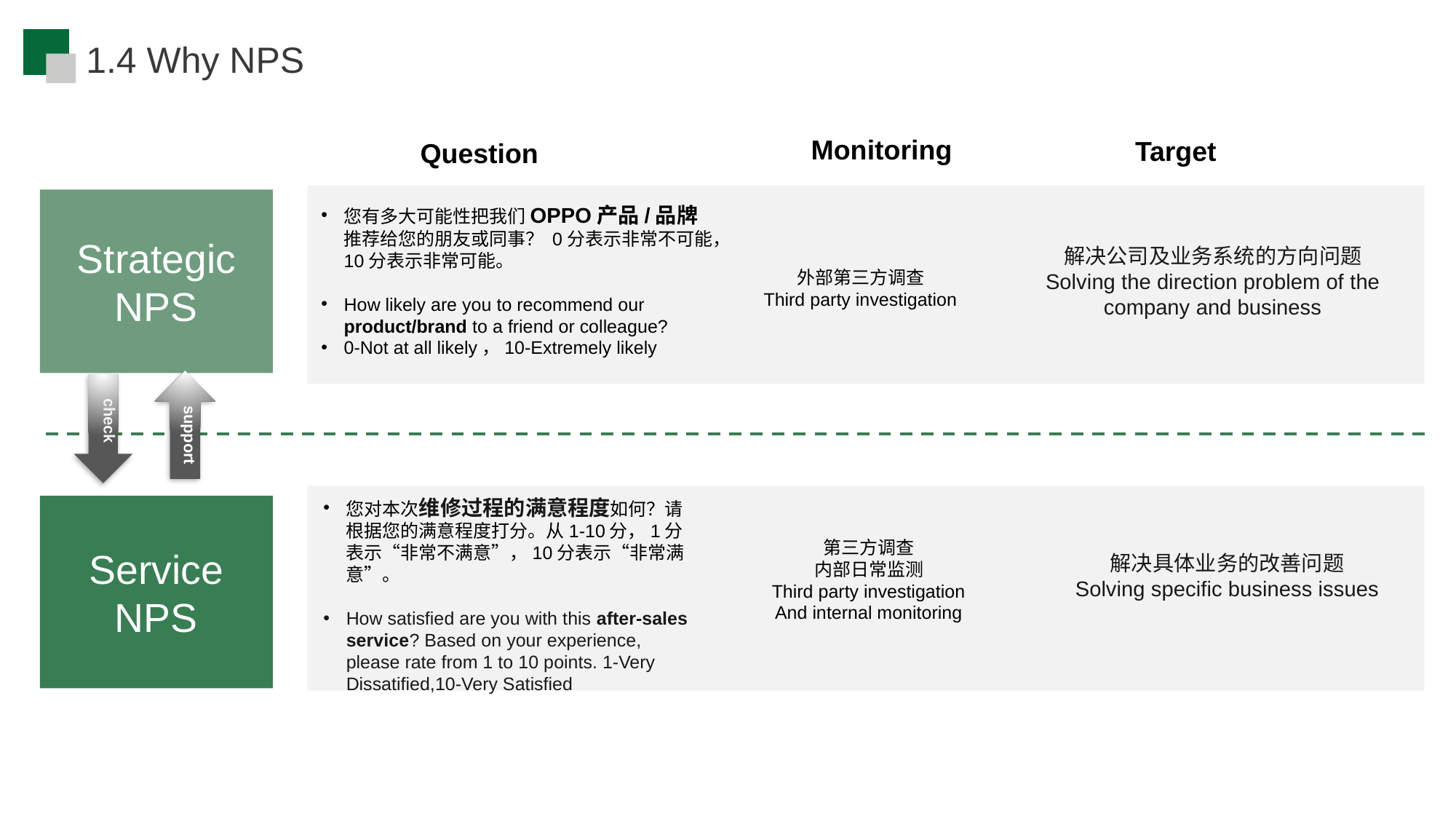

1.4 Why NPS
Monitoring
Target
Question

Strategic NPS
您有多大可能性把我们OPPO产品/品牌推荐给您的朋友或同事？ 0分表示非常不可能，10分表示非常可能。

How likely are you to recommend our product/brand to a friend or colleague?
0-Not at all likely，10-Extremely likely

解决公司及业务系统的方向问题
Solving the direction problem of the company and business

外部第三方调查
Third party investigation

check
support

您对本次维修过程的满意程度如何？请根据您的满意程度打分。从1-10分，1分表示“非常不满意”，10分表示“非常满意”。

How satisfied are you with this after-sales service? Based on your experience, please rate from 1 to 10 points. 1-Very Dissatified,10-Very Satisfied

Service
NPS
第三方调查
内部日常监测
Third party investigation
And internal monitoring
解决具体业务的改善问题
Solving specific business issues

15